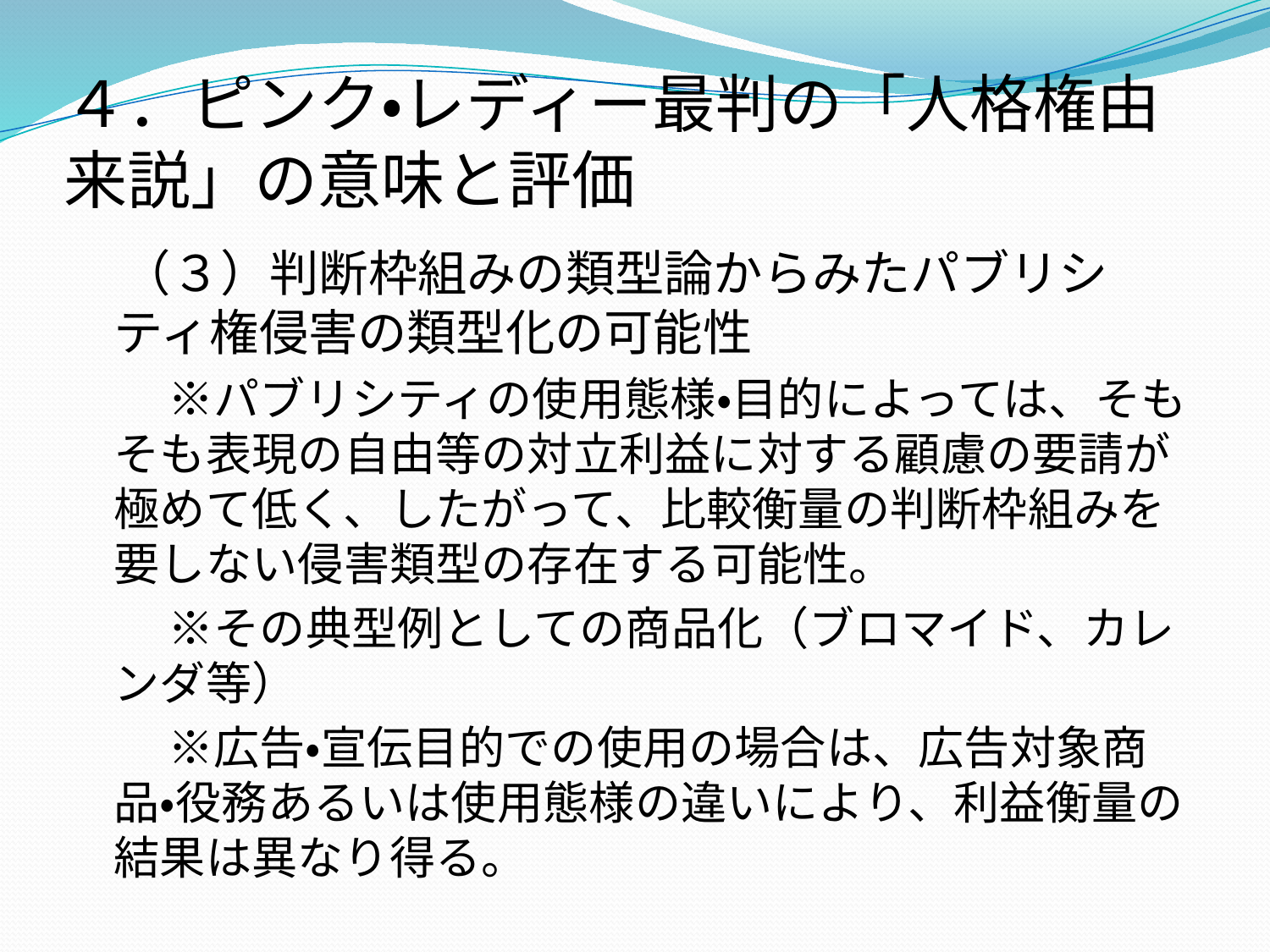

# ４．ピンク・レディー最判の「人格権由来説」の意味と評価
　（３）判断枠組みの類型論からみたパブリシティ権侵害の類型化の可能性
　　※パブリシティの使用態様・目的によっては、そもそも表現の自由等の対立利益に対する顧慮の要請が極めて低く、したがって、比較衡量の判断枠組みを要しない侵害類型の存在する可能性。
　　※その典型例としての商品化（ブロマイド、カレンダ等）
　　※広告・宣伝目的での使用の場合は、広告対象商品・役務あるいは使用態様の違いにより、利益衡量の結果は異なり得る。